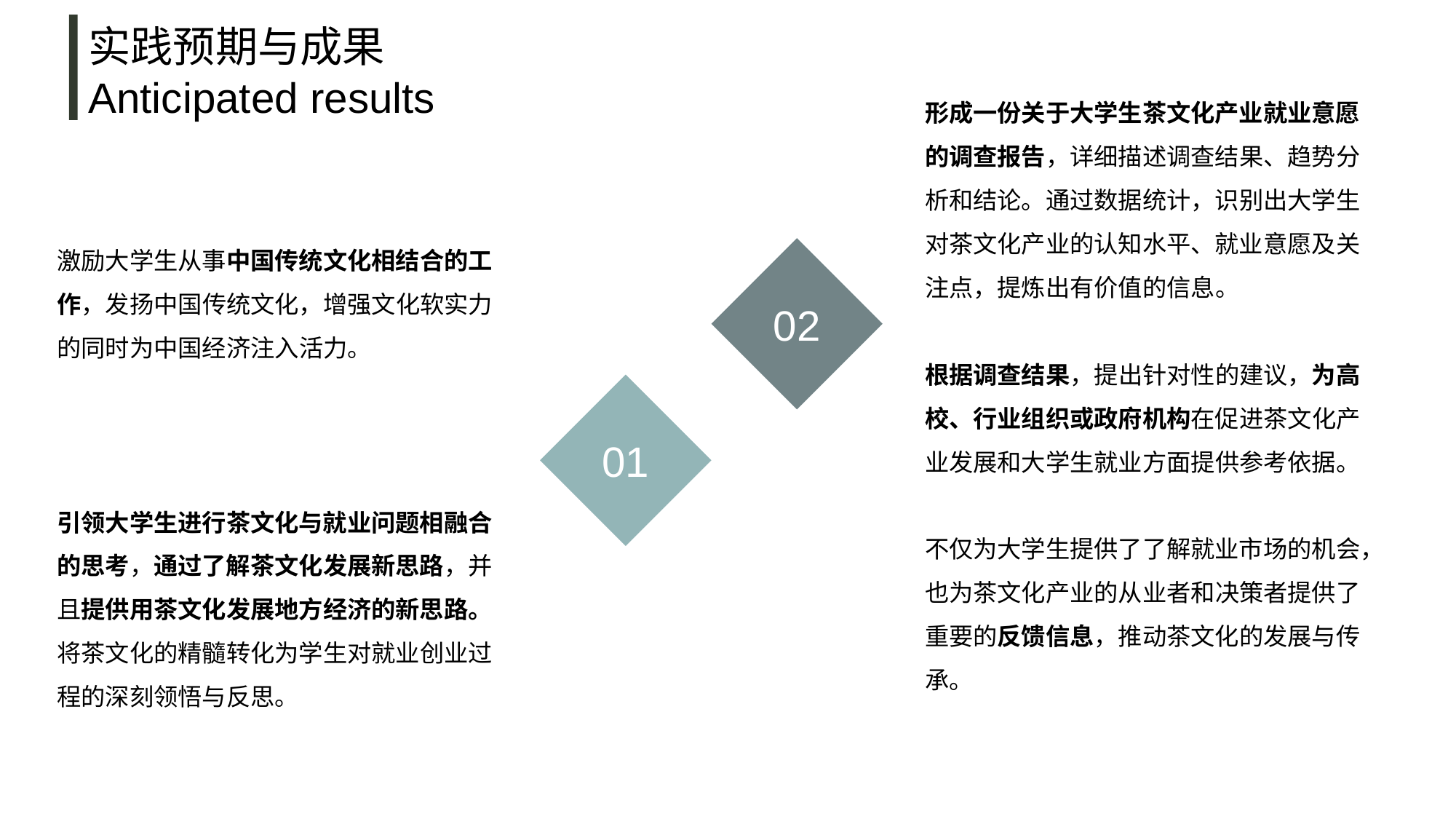

实践预期与成果
Anticipated results
形成一份关于大学生茶文化产业就业意愿的调查报告，详细描述调查结果、趋势分析和结论。通过数据统计，识别出大学生对茶文化产业的认知水平、就业意愿及关注点，提炼出有价值的信息。

根据调查结果，提出针对性的建议，为高校、行业组织或政府机构在促进茶文化产业发展和大学生就业方面提供参考依据。

不仅为大学生提供了了解就业市场的机会，也为茶文化产业的从业者和决策者提供了重要的反馈信息，推动茶文化的发展与传承。

激励大学生从事中国传统文化相结合的工作，发扬中国传统文化，增强文化软实力的同时为中国经济注入活力。

引领大学生进行茶文化与就业问题相融合的思考，通过了解茶文化发展新思路，并且提供用茶文化发展地方经济的新思路。将茶文化的精髓转化为学生对就业创业过程的深刻领悟与反思。
02
01